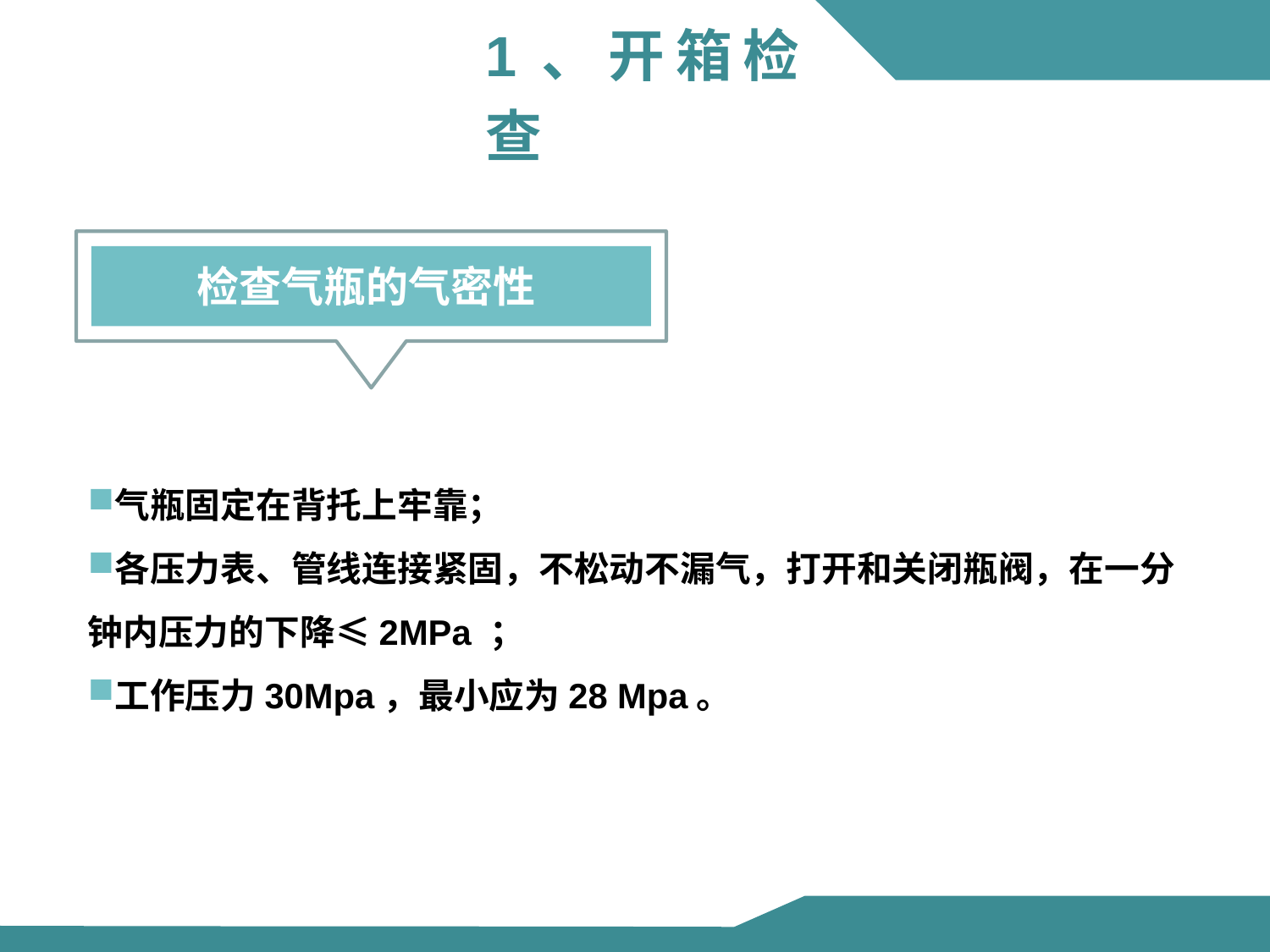

1、开箱检查

检查气瓶的气密性
气瓶固定在背托上牢靠；
各压力表、管线连接紧固，不松动不漏气，打开和关闭瓶阀，在一分钟内压力的下降≤2MPa ；
工作压力30Mpa，最小应为28 Mpa。